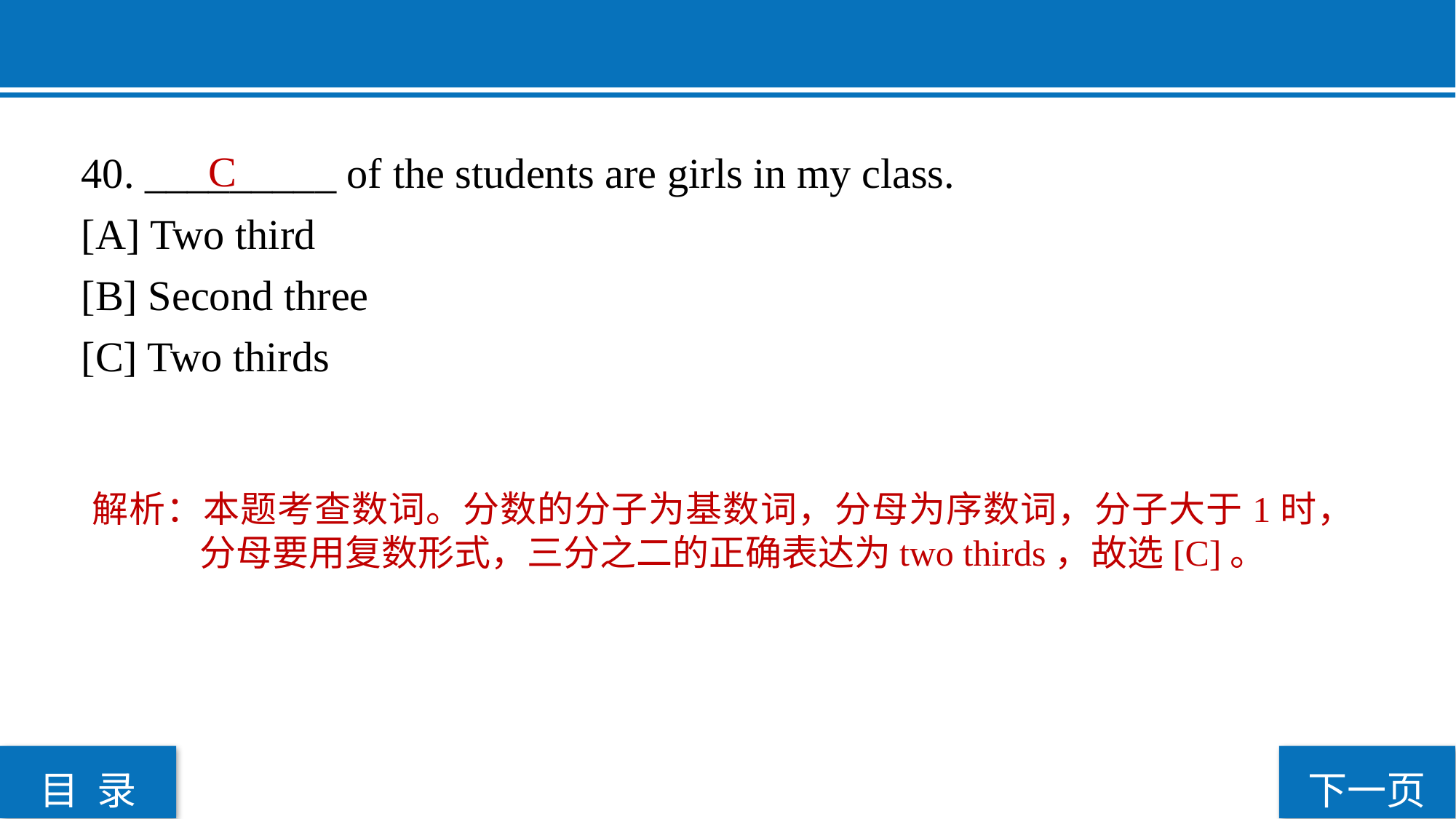

40. _________ of the students are girls in my class.
[A] Two third
[B] Second three
[C] Two thirds
C
解析：本题考查数词。分数的分子为基数词，分母为序数词，分子大于1时，分母要用复数形式，三分之二的正确表达为two thirds，故选[C]。